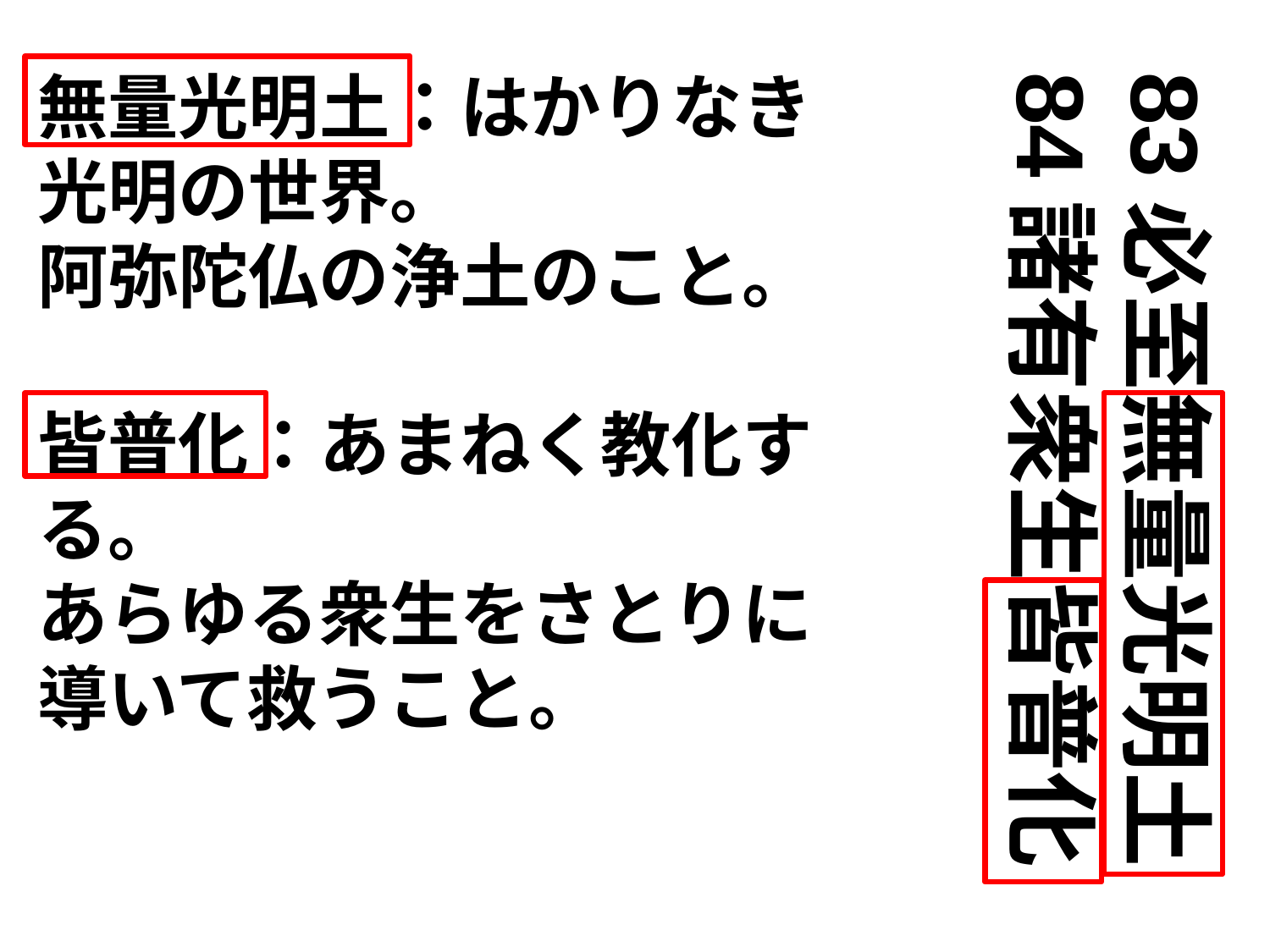

83必至無量光明土
84諸有衆生皆普化
無量光明土：はかりなき光明の世界。
阿弥陀仏の浄土のこと。

皆普化：あまねく教化する。
あらゆる衆生をさとりに導いて救うこと。